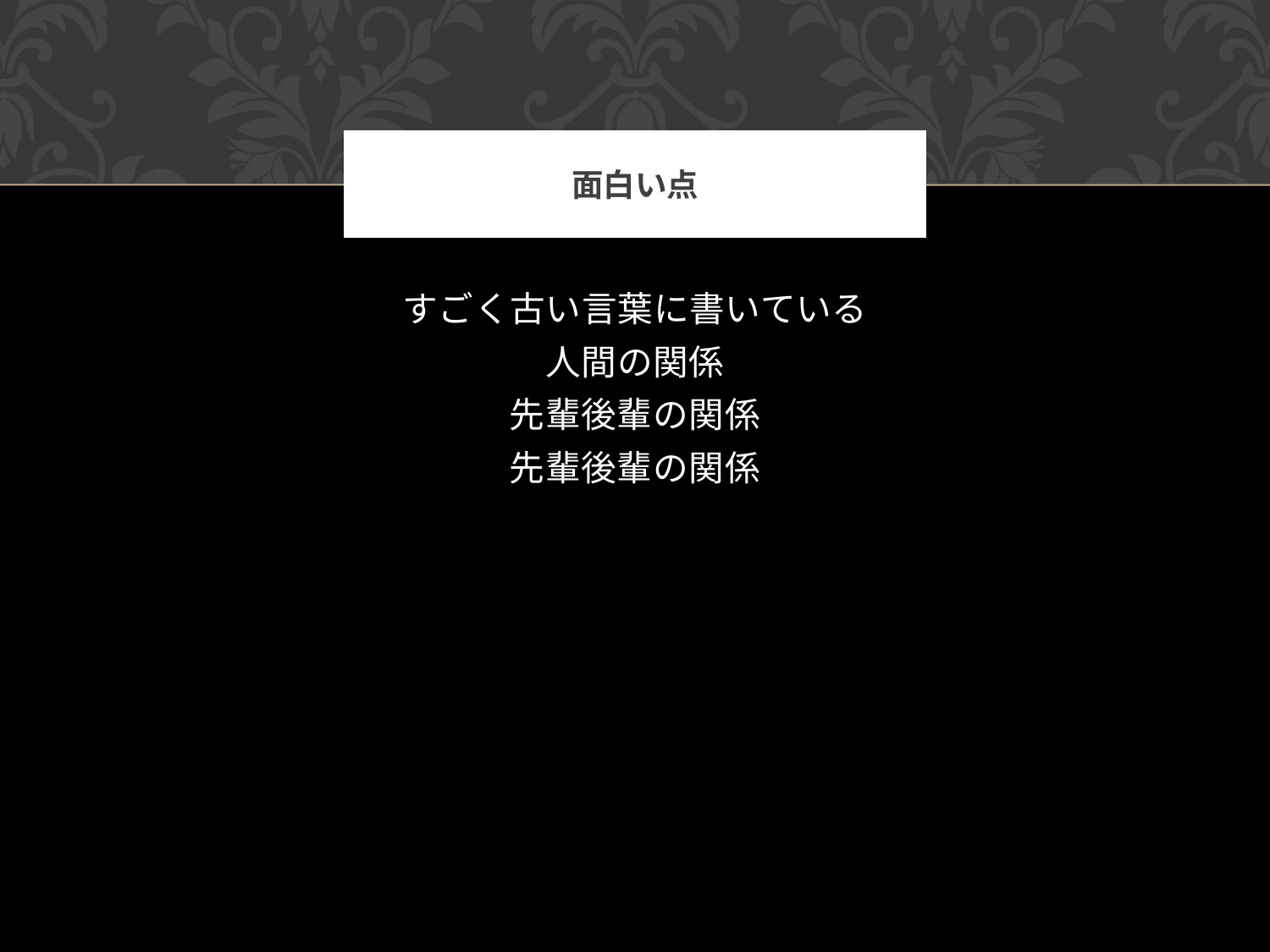

# 面白い点
すごく古い言葉に書いている
人間の関係
先輩後輩の関係
先輩後輩の関係